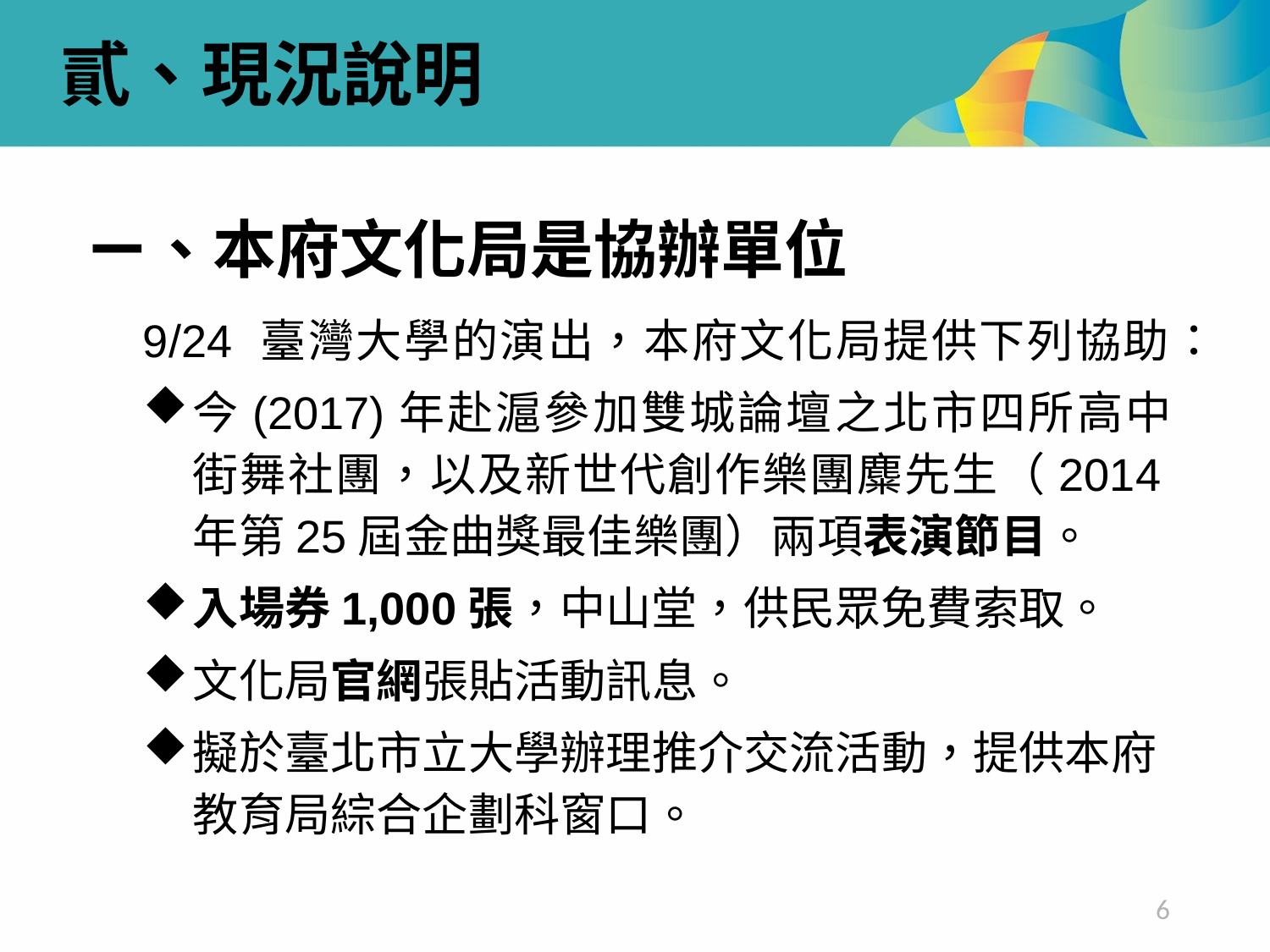

貳、現況說明
ㄧ、本府文化局是協辦單位
9/24 臺灣大學的演出，本府文化局提供下列協助：
今(2017)年赴滬參加雙城論壇之北市四所高中街舞社團，以及新世代創作樂團麋先生（2014年第25屆金曲獎最佳樂團）兩項表演節目。
入場券1,000張，中山堂，供民眾免費索取。
文化局官網張貼活動訊息。
擬於臺北市立大學辦理推介交流活動，提供本府教育局綜合企劃科窗口。
6